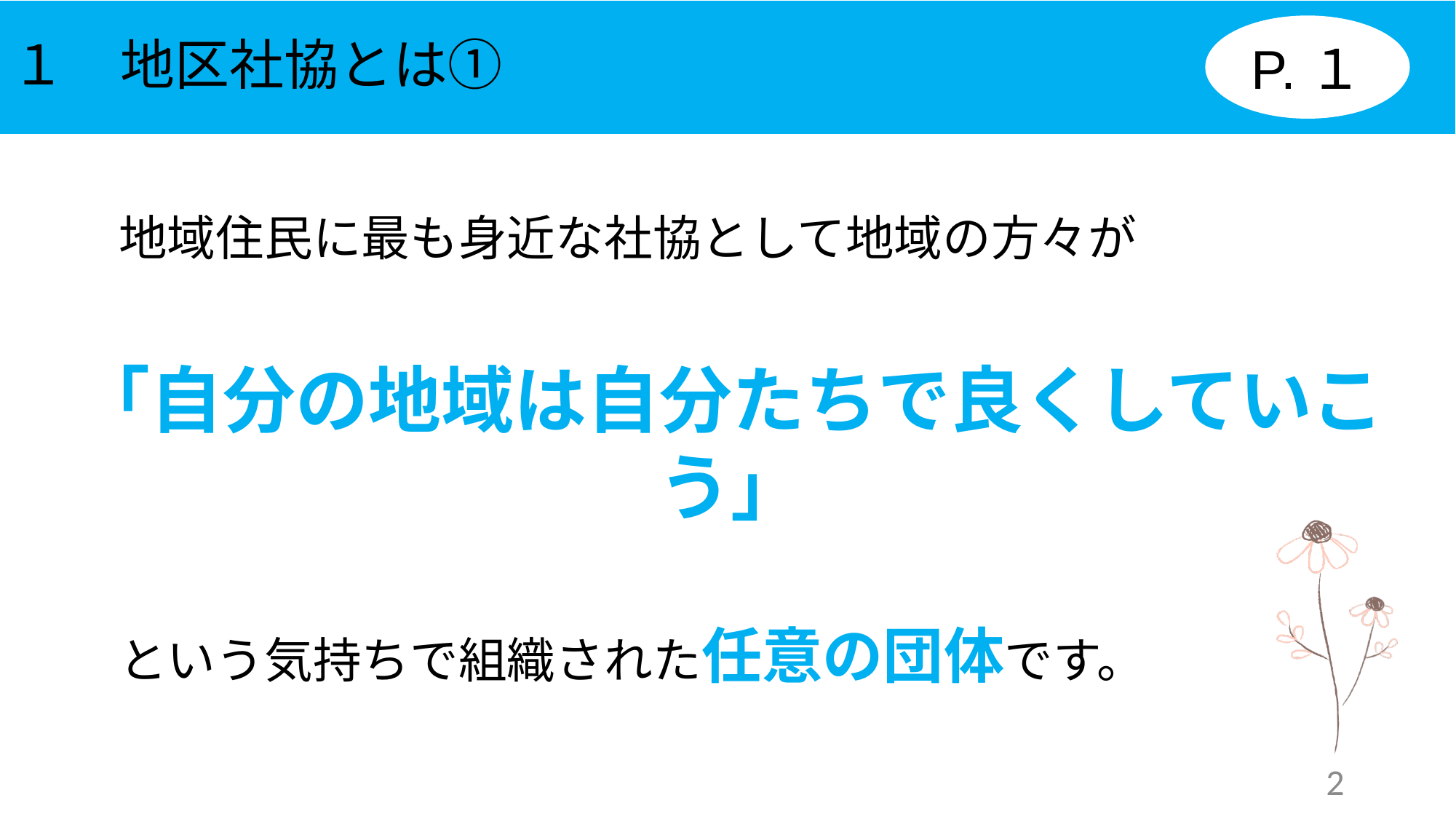

# １　地区社協とは①
P.１
　地域住民に最も身近な社協として地域の方々が

「自分の地域は自分たちで良くしていこう」

　という気持ちで組織された任意の団体です。
2